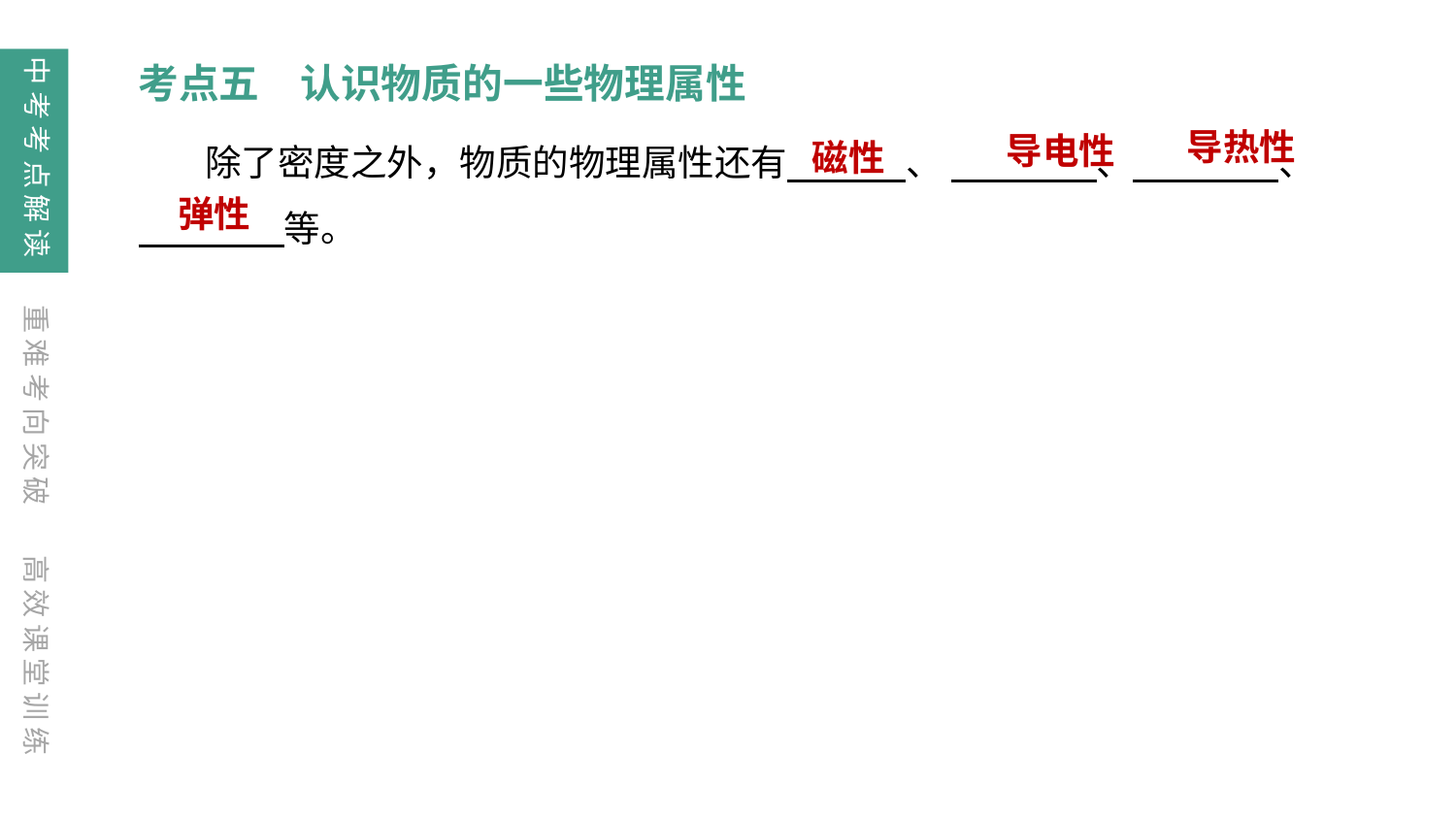

中考考点解读

考点五　认识物质的一些物理属性
磁性
       除了密度之外，物质的物理属性还有　          、 　　　　、　　　　、
　　　　等。
导热性
导电性
弹性
重难考向突破
高效课堂训练